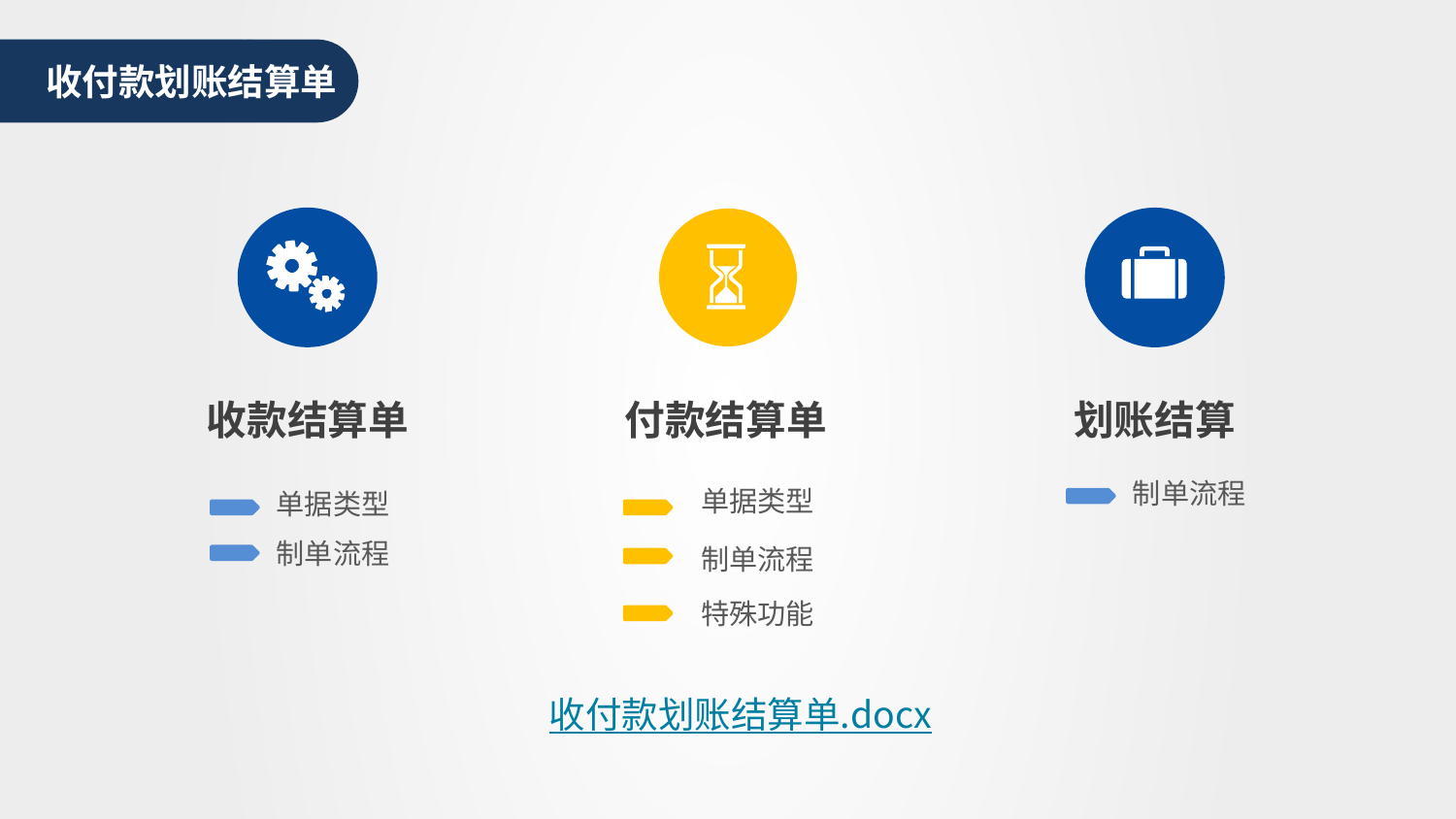

收付款划账结算单

收款结算单
付款结算单
划账结算
制单流程
单据类型
单据类型

制单流程
制单流程

特殊功能

收付款划账结算单.docx